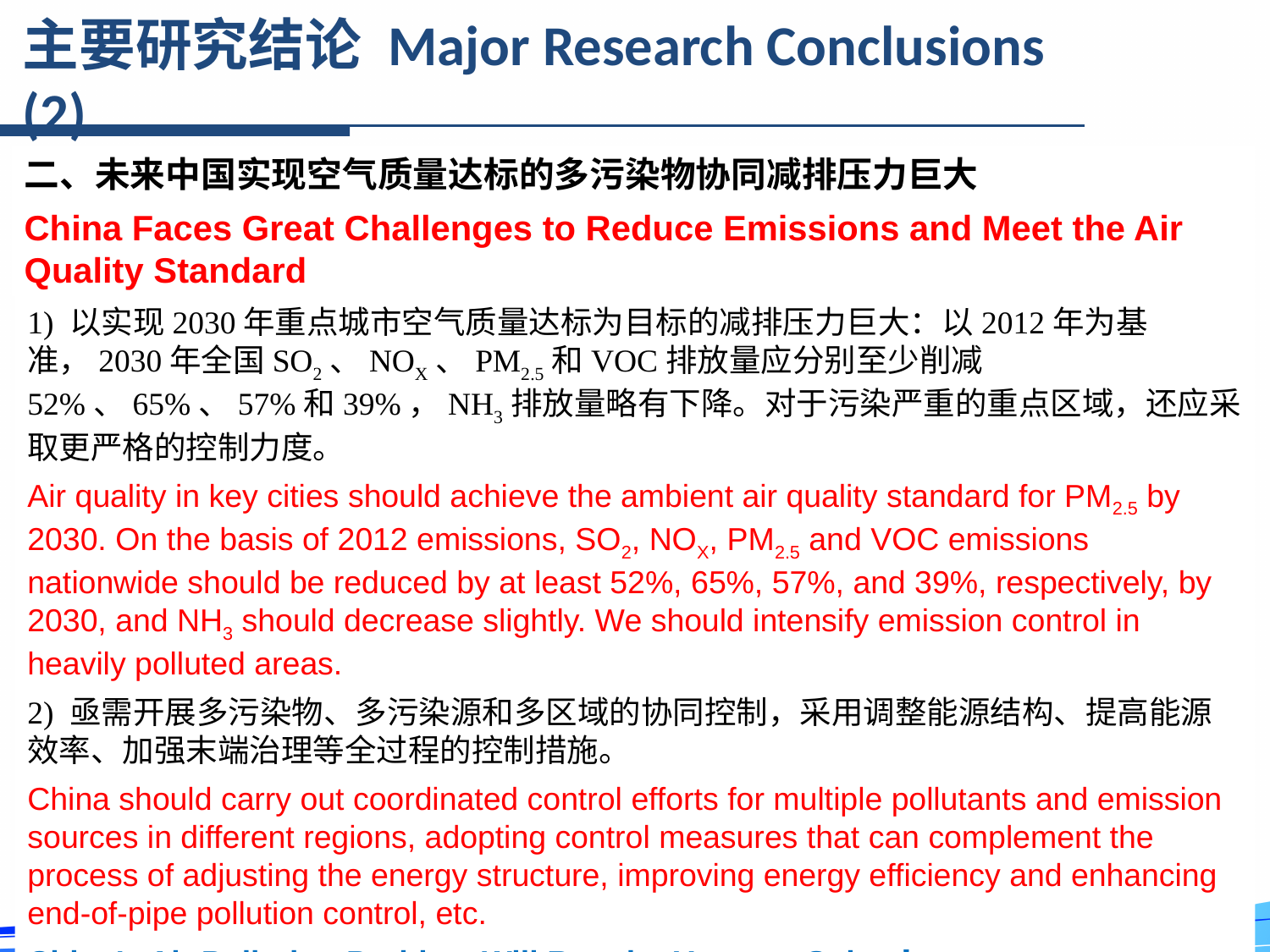

主要研究结论 Major Research Conclusions (2)
二、未来中国实现空气质量达标的多污染物协同减排压力巨大
China Faces Great Challenges to Reduce Emissions and Meet the Air Quality Standard
1) 以实现2030年重点城市空气质量达标为目标的减排压力巨大：以2012年为基准，2030年全国SO2、NOX、PM2.5和VOC排放量应分别至少削减52%、65%、57%和39%，NH3排放量略有下降。对于污染严重的重点区域，还应采取更严格的控制力度。
Air quality in key cities should achieve the ambient air quality standard for PM2.5 by 2030. On the basis of 2012 emissions, SO2, NOX, PM2.5 and VOC emissions nationwide should be reduced by at least 52%, 65%, 57%, and 39%, respectively, by 2030, and NH3 should decrease slightly. We should intensify emission control in heavily polluted areas.
2) 亟需开展多污染物、多污染源和多区域的协同控制，采用调整能源结构、提高能源效率、加强末端治理等全过程的控制措施。
China should carry out coordinated control efforts for multiple pollutants and emission sources in different regions, adopting control measures that can complement the process of adjusting the energy structure, improving energy efficiency and enhancing end-of-pipe pollution control, etc.
China’s Air Pollution Problem Will Require Years to Solve！